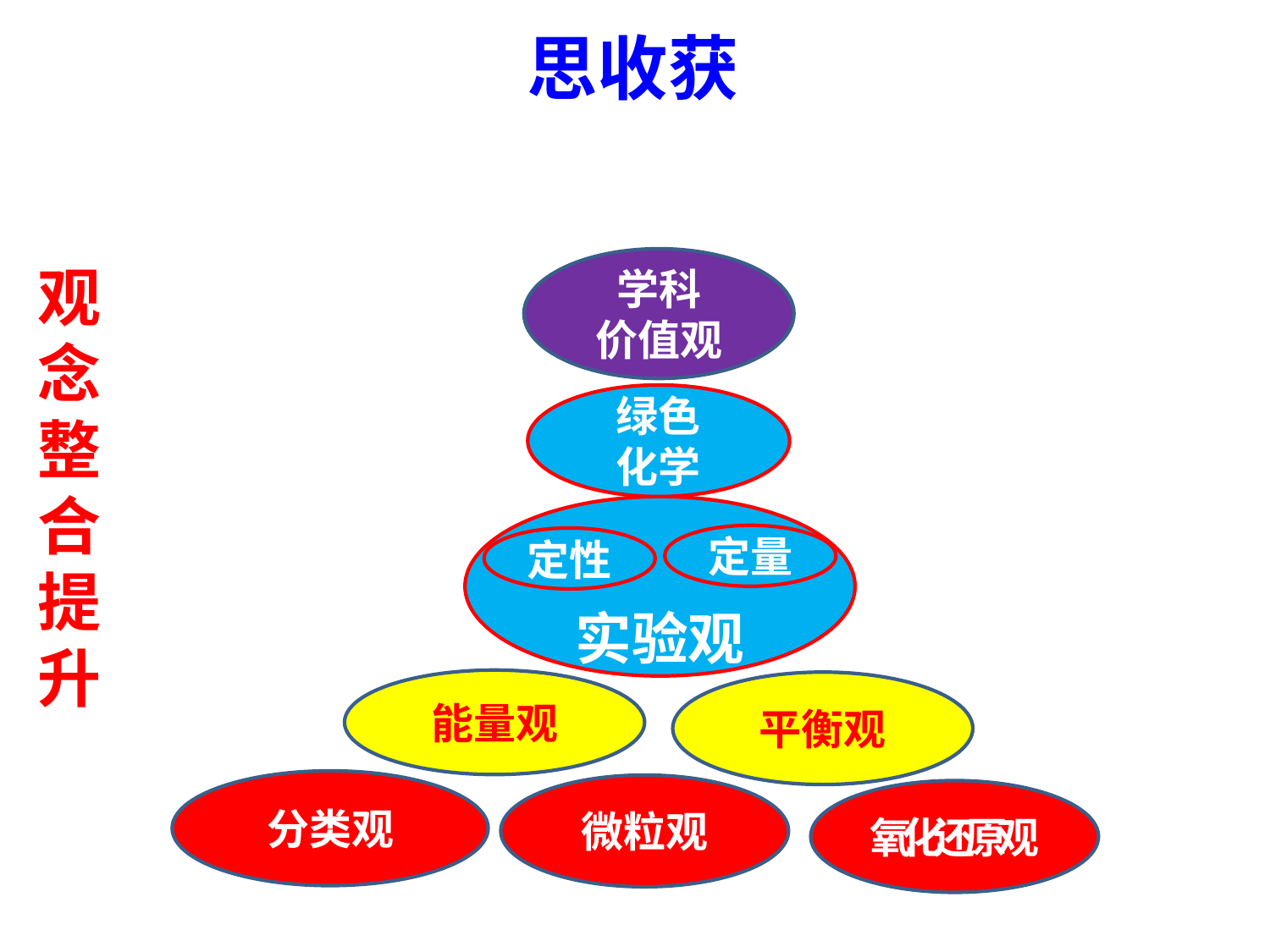

思收获
学科
价值观
观念整合提升
绿色
化学

实验观
定量
定性
能量观
平衡观
分类观
微粒观
氧化还原观